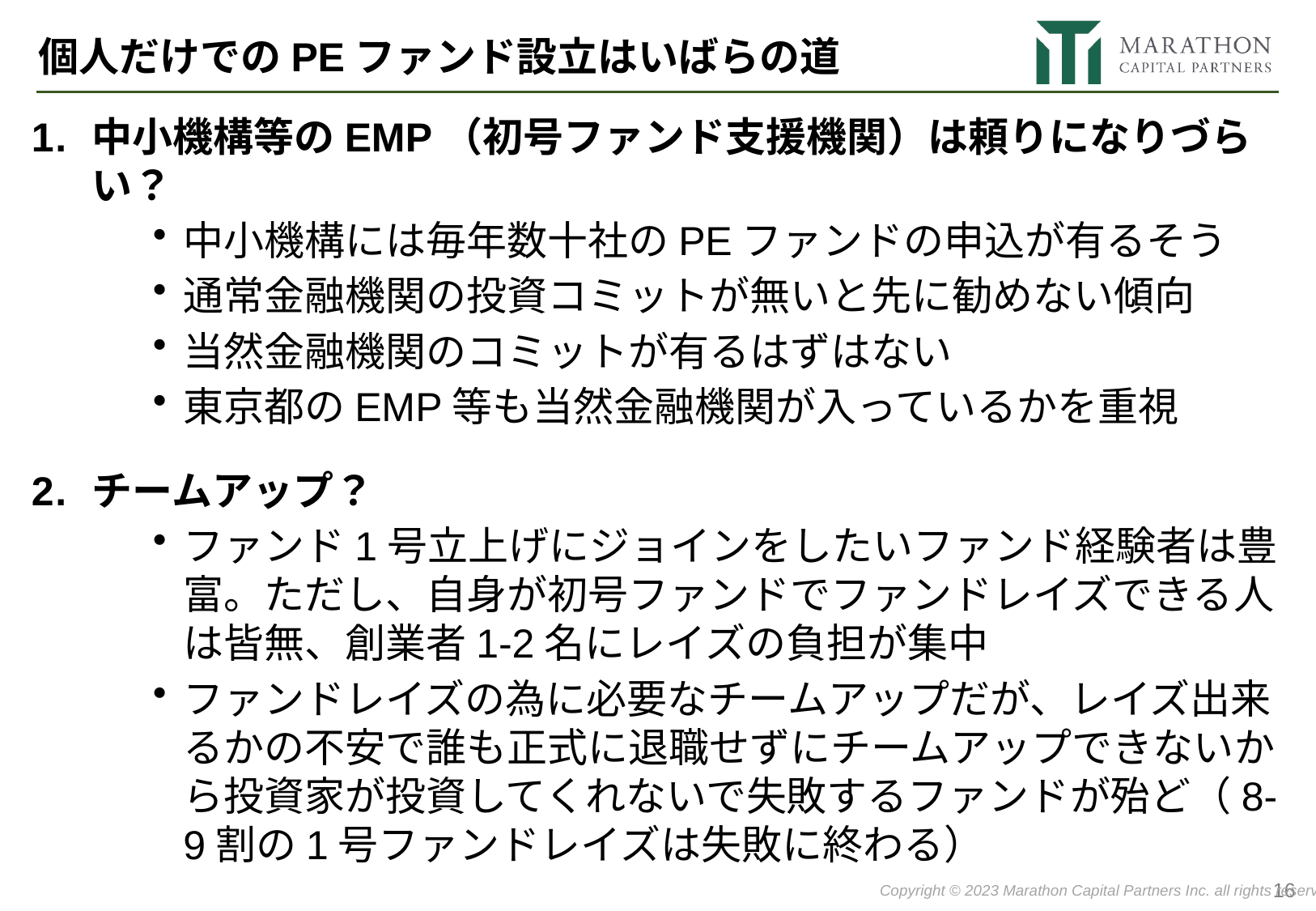

個人だけでのPEファンド設立はいばらの道
中小機構等のEMP（初号ファンド支援機関）は頼りになりづらい？
中小機構には毎年数十社のPEファンドの申込が有るそう
通常金融機関の投資コミットが無いと先に勧めない傾向
当然金融機関のコミットが有るはずはない
東京都のEMP等も当然金融機関が入っているかを重視

チームアップ？
ファンド1号立上げにジョインをしたいファンド経験者は豊富。ただし、自身が初号ファンドでファンドレイズできる人は皆無、創業者1-2名にレイズの負担が集中
ファンドレイズの為に必要なチームアップだが、レイズ出来るかの不安で誰も正式に退職せずにチームアップできないから投資家が投資してくれないで失敗するファンドが殆ど（8-9割の1号ファンドレイズは失敗に終わる）